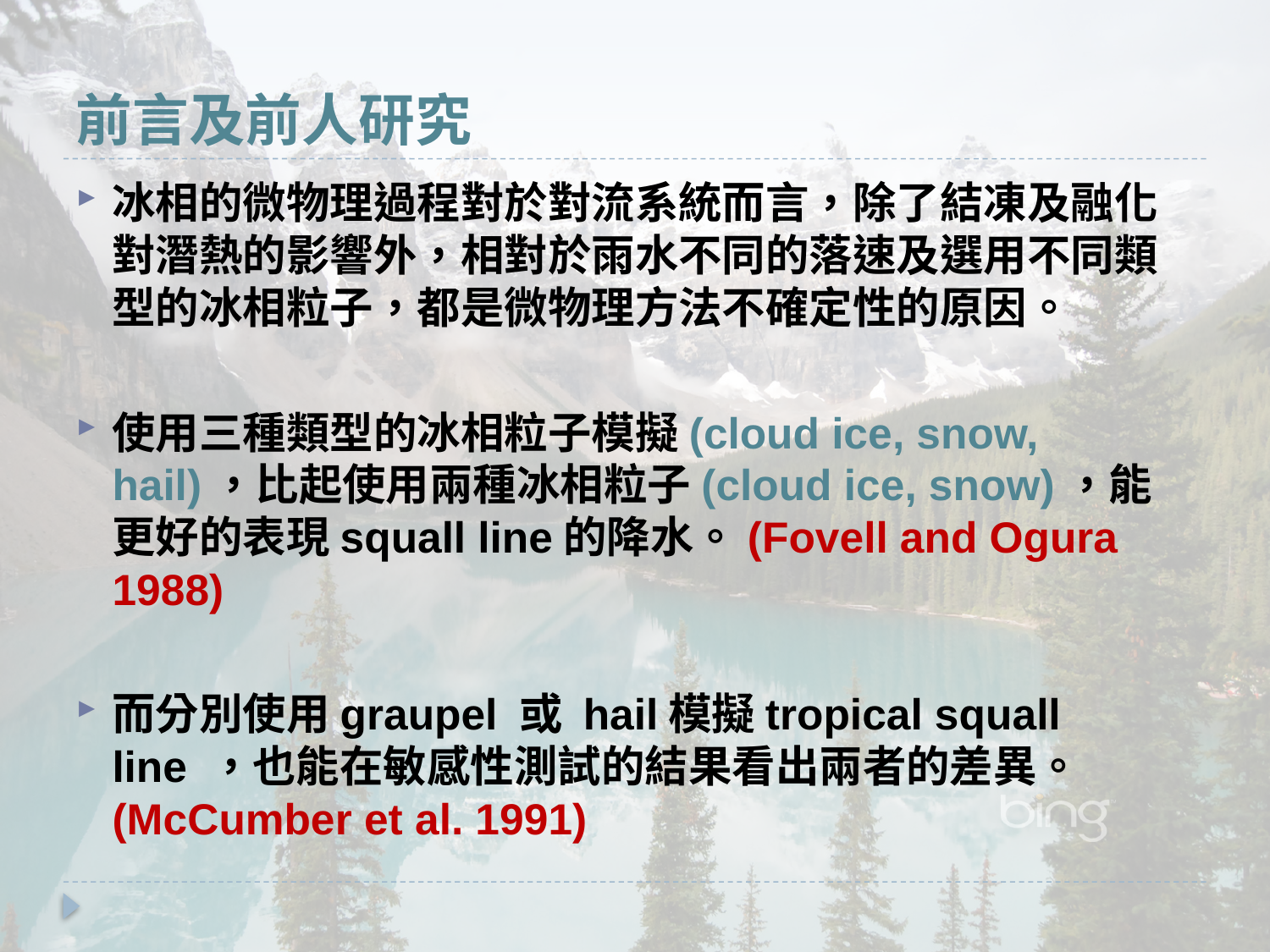

# 前言及前人研究
冰相的微物理過程對於對流系統而言，除了結凍及融化對潛熱的影響外，相對於雨水不同的落速及選用不同類型的冰相粒子，都是微物理方法不確定性的原因。

使用三種類型的冰相粒子模擬(cloud ice, snow, hail)，比起使用兩種冰相粒子(cloud ice, snow)，能更好的表現squall line的降水。(Fovell and Ogura 1988)

而分別使用graupel 或 hail模擬tropical squall line ，也能在敏感性測試的結果看出兩者的差異。(McCumber et al. 1991)